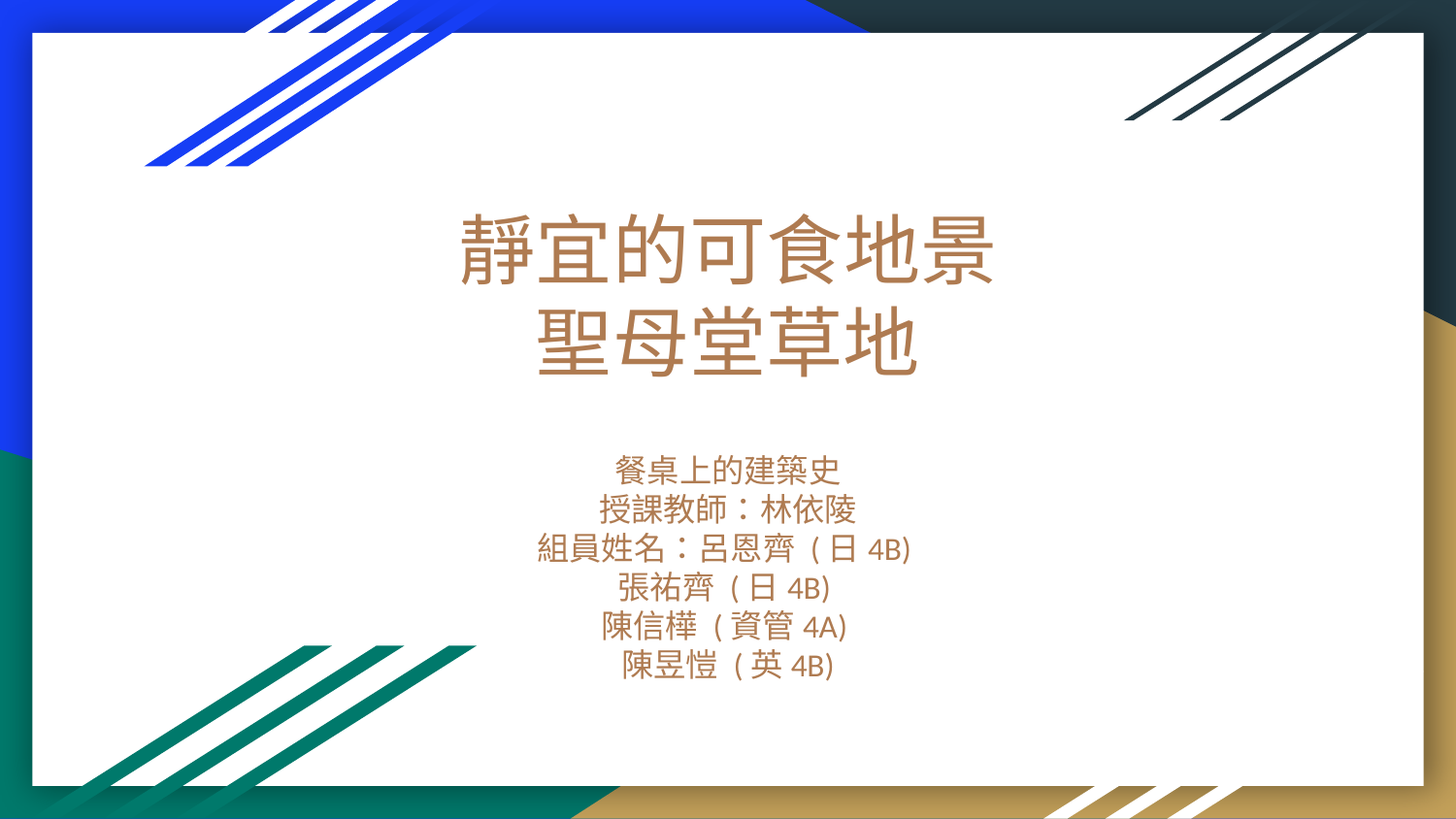

# 靜宜的可食地景
聖母堂草地
餐桌上的建築史
授課教師：林依陵
組員姓名：呂恩齊 (日4B)
張祐齊 (日4B)
陳信樺 (資管4A)
陳昱愷 (英4B)